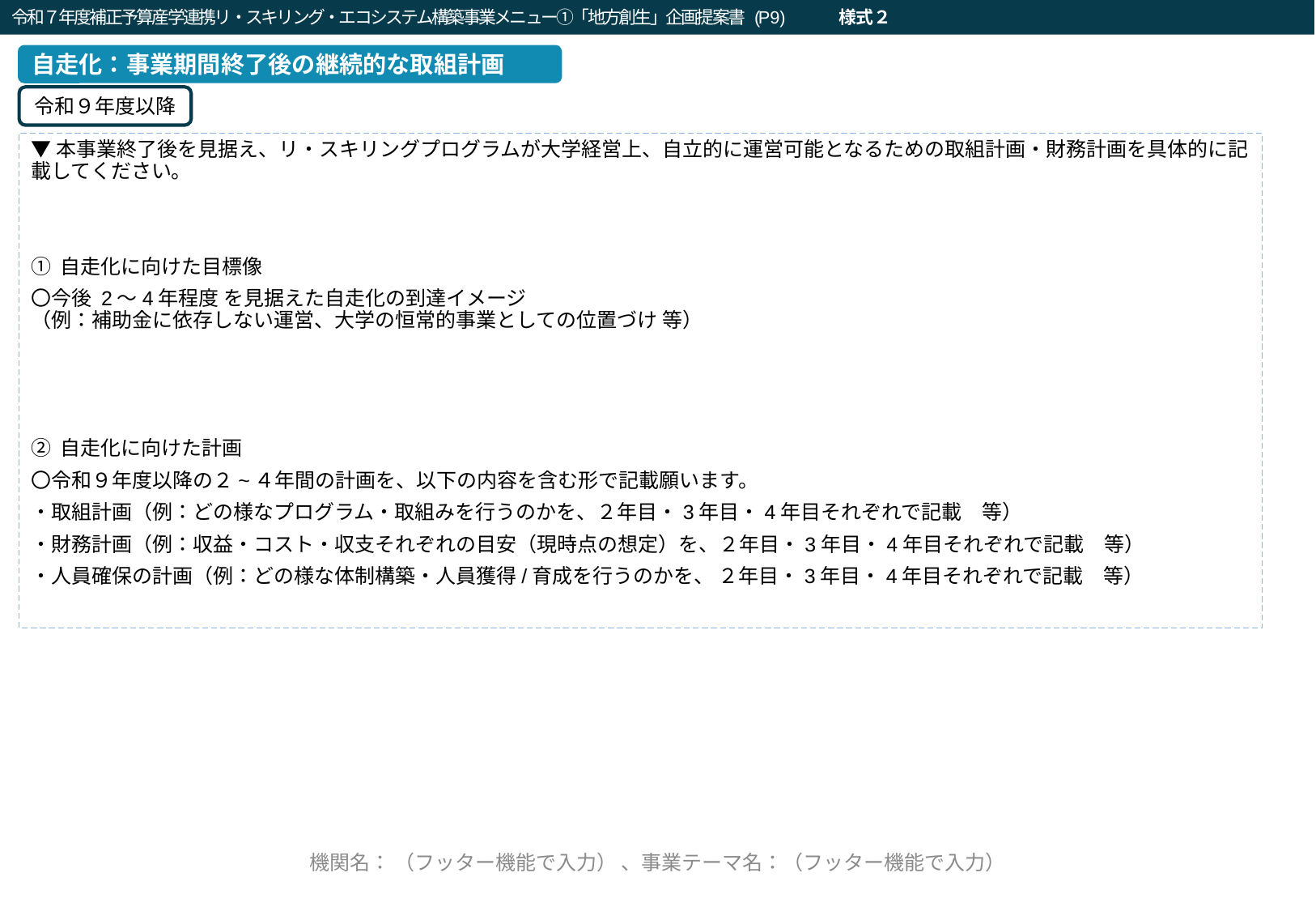

令和７年度補正予算産学連携リ・スキリング・エコシステム構築事業メニュー①「地方創生」企画提案書 (P9)　　　様式２
令和２年度「就職・転職支援のための大学リカレント教育推進事業（就職・転職支援のためのリカレント教育プログラムの開発・実施）」企画提案書（a：求職支援）(P9)
自走化：事業期間終了後の継続的な取組計画
令和９年度以降
▼本事業終了後を見据え、リ・スキリングプログラムが大学経営上、自立的に運営可能となるための取組計画・財務計画を具体的に記載してください。

① 自走化に向けた目標像
〇今後 2～4年程度 を見据えた自走化の到達イメージ
（例：補助金に依存しない運営、大学の恒常的事業としての位置づけ 等）

② 自走化に向けた計画
〇令和９年度以降の２~４年間の計画を、以下の内容を含む形で記載願います。
・取組計画（例：どの様なプログラム・取組みを行うのかを、２年目・3年目・4年目それぞれで記載　等）
・財務計画（例：収益・コスト・収支それぞれの目安（現時点の想定）を、２年目・3年目・4年目それぞれで記載　等）
・人員確保の計画（例：どの様な体制構築・人員獲得/育成を行うのかを、 ２年目・3年目・4年目それぞれで記載　等）

←フッターを以後のページ全てに必ず記入
機関名： （フッター機能で入力） 、事業テーマ名：（フッター機能で入力）